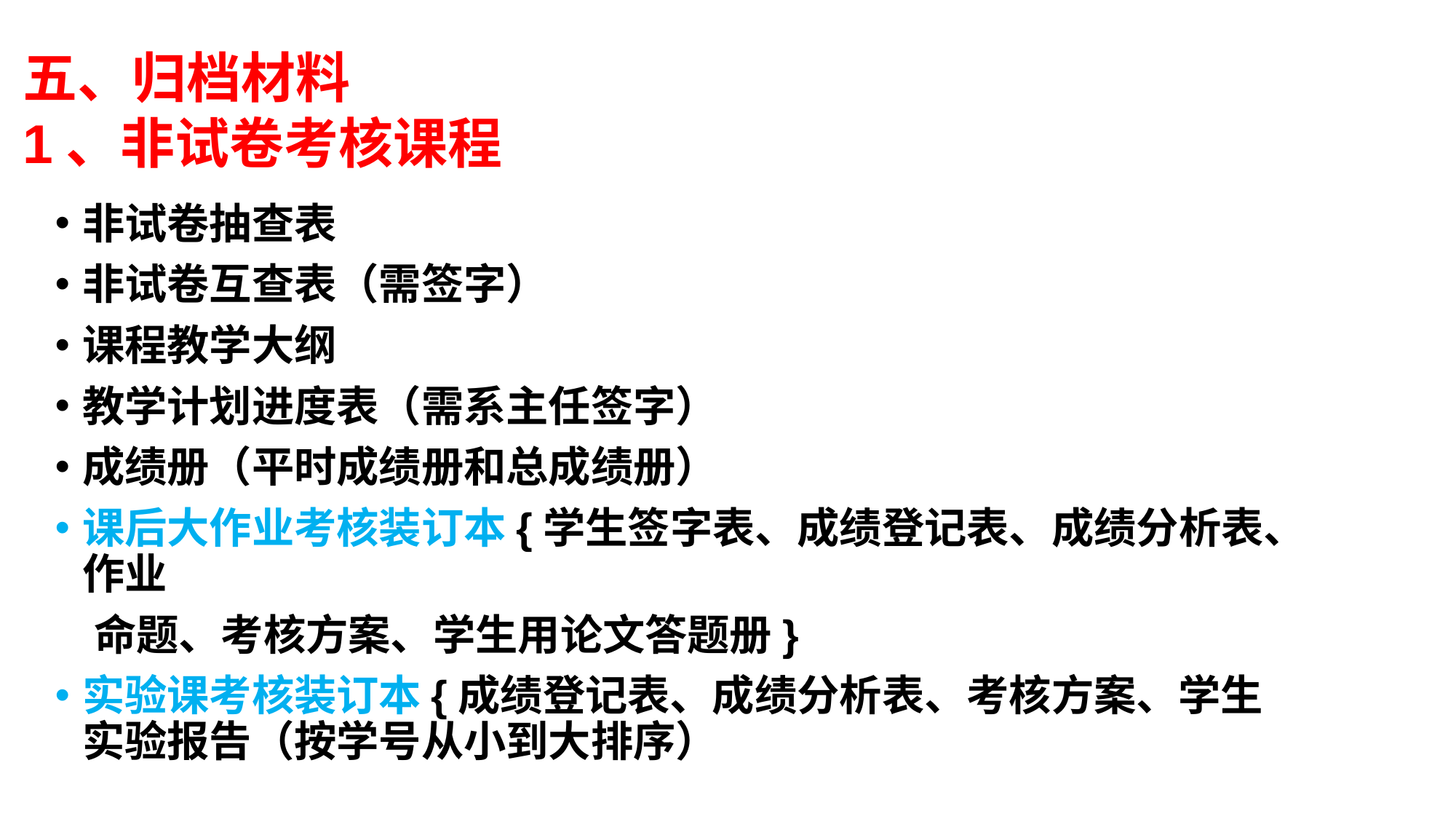

五、归档材料
1、非试卷考核课程

非试卷抽查表
非试卷互查表（需签字）
课程教学大纲
教学计划进度表（需系主任签字）
成绩册（平时成绩册和总成绩册）
课后大作业考核装订本{学生签字表、成绩登记表、成绩分析表、作业
   命题、考核方案、学生用论文答题册}
实验课考核装订本{成绩登记表、成绩分析表、考核方案、学生实验报告（按学号从小到大排序）